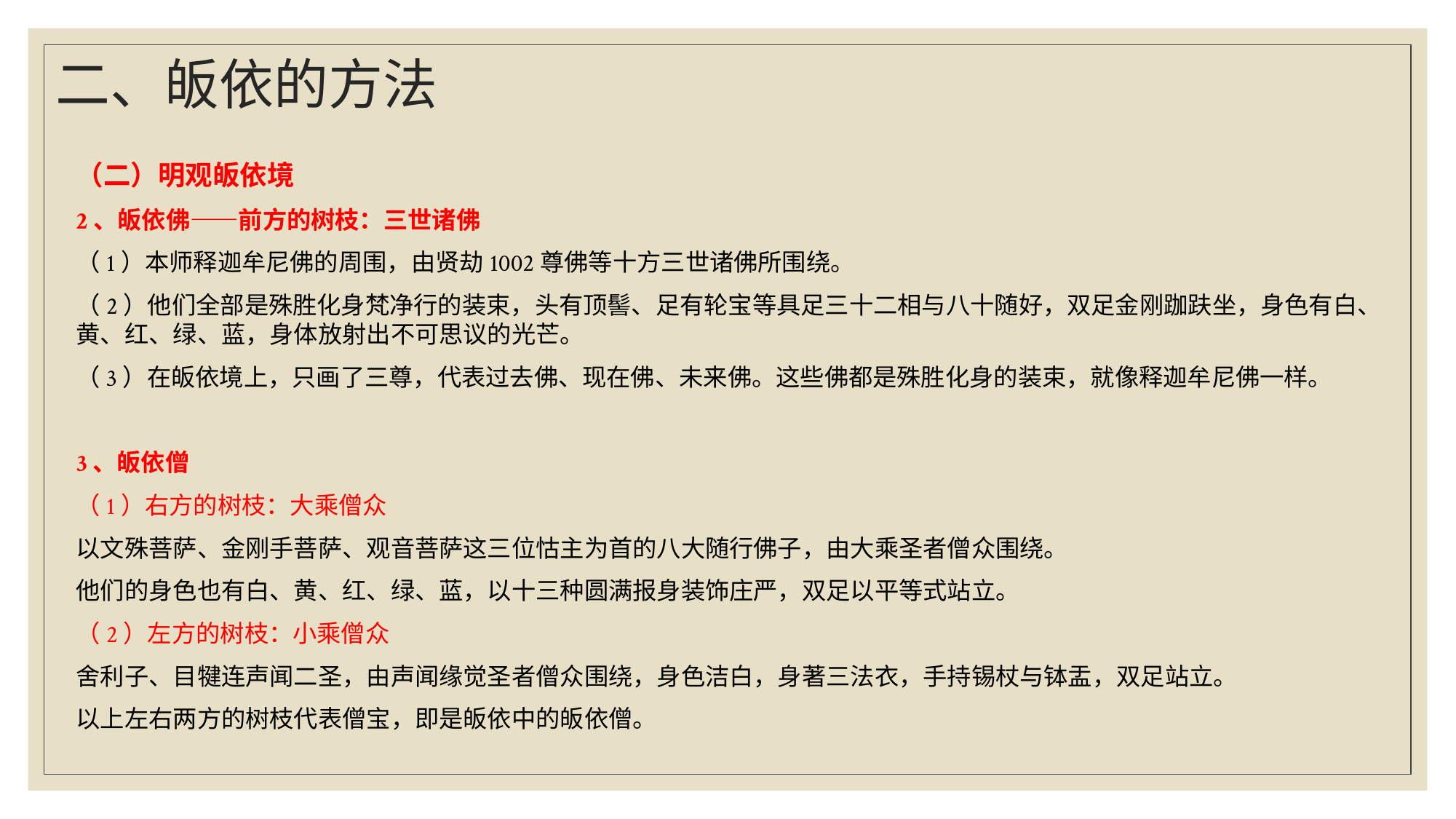

# 二、皈依的方法
（二）明观皈依境
2、皈依佛——前方的树枝：三世诸佛
（1）本师释迦牟尼佛的周围，由贤劫1002尊佛等十方三世诸佛所围绕。
（2）他们全部是殊胜化身梵净行的装束，头有顶髻、足有轮宝等具足三十二相与八十随好，双足金刚跏趺坐，身色有白、黄、红、绿、蓝，身体放射出不可思议的光芒。
（3）在皈依境上，只画了三尊，代表过去佛、现在佛、未来佛。这些佛都是殊胜化身的装束，就像释迦牟尼佛一样。

3、皈依僧
（1）右方的树枝：大乘僧众
以文殊菩萨、金刚手菩萨、观音菩萨这三位怙主为首的八大随行佛子，由大乘圣者僧众围绕。
他们的身色也有白、黄、红、绿、蓝，以十三种圆满报身装饰庄严，双足以平等式站立。
（2）左方的树枝：小乘僧众
舍利子、目犍连声闻二圣，由声闻缘觉圣者僧众围绕，身色洁白，身著三法衣，手持锡杖与钵盂，双足站立。
以上左右两方的树枝代表僧宝，即是皈依中的皈依僧。